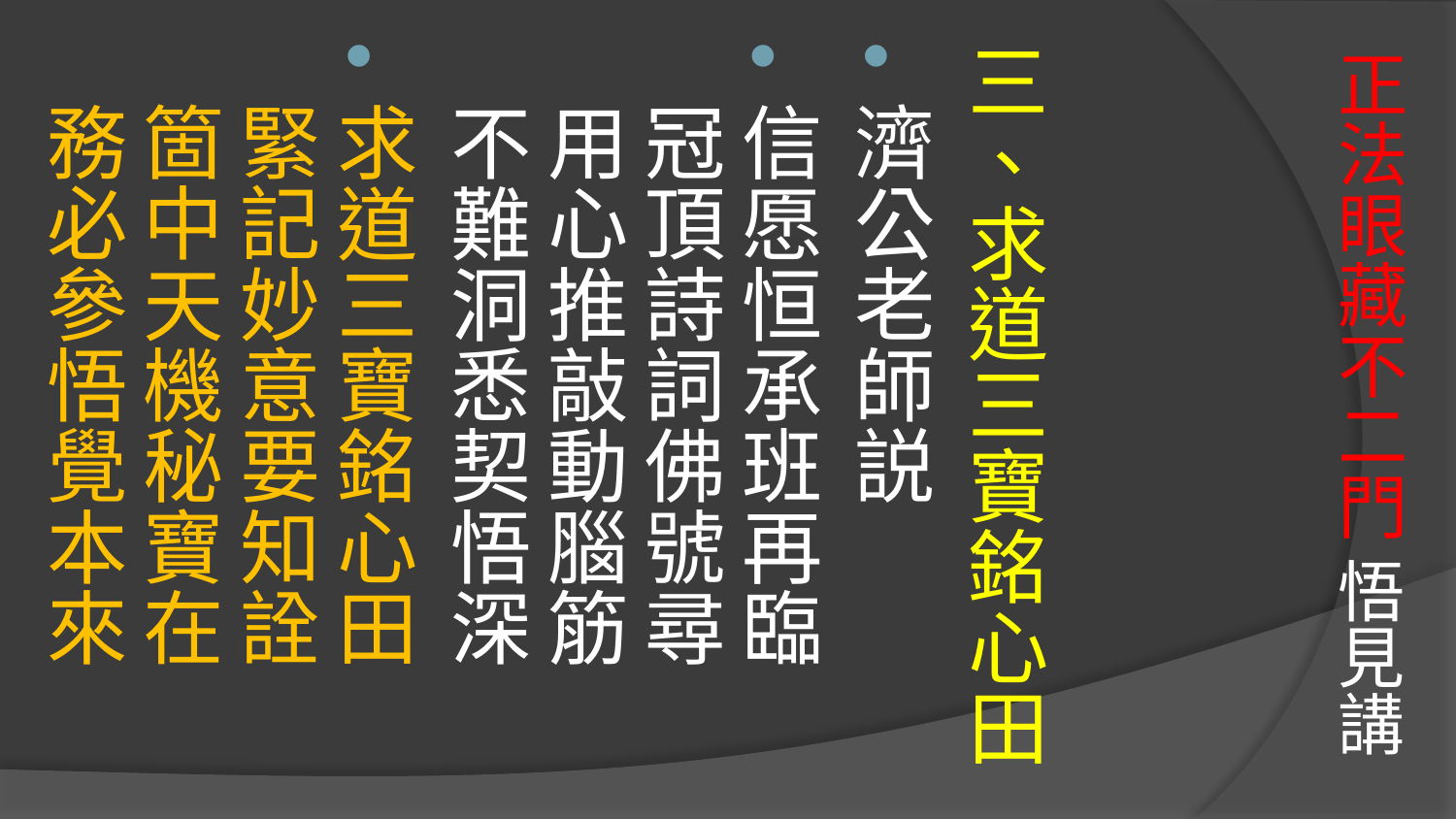

# 正法眼藏不二門 悟見講
三、求道三寶銘心田
濟公老師説
信愿恒承班再臨　冠頂詩詞佛號尋
用心推敲動腦筋　不難洞悉契悟深
求道三寶銘心田　緊記妙意要知詮
箇中天機秘寶在　務必參悟覺本來